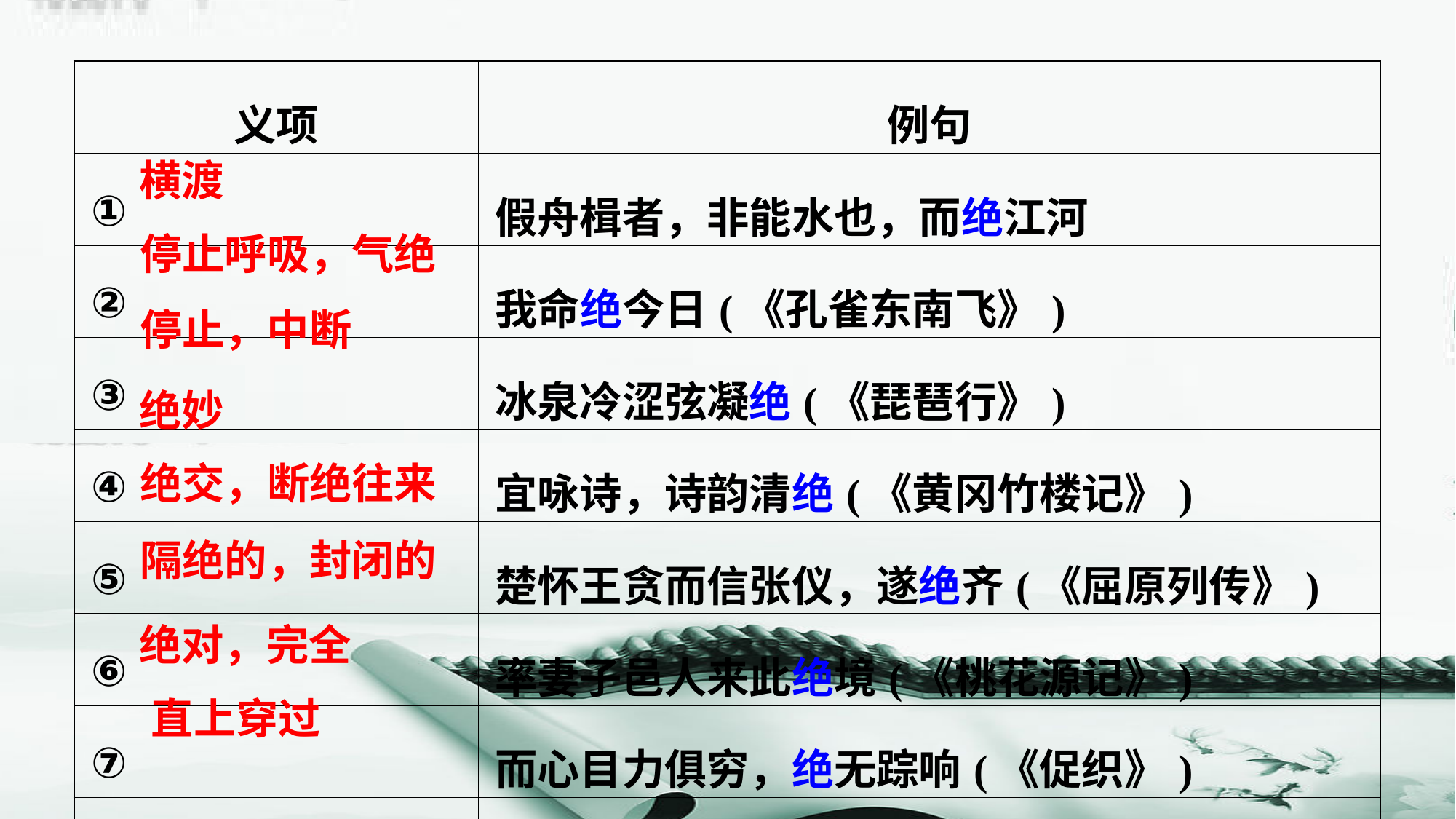

| 义项 | 例句 |
| --- | --- |
| ① | 假舟楫者，非能水也，而绝江河 |
| ② | 我命绝今日(《孔雀东南飞》) |
| ③ | 冰泉冷涩弦凝绝(《琵琶行》) |
| ④ | 宜咏诗，诗韵清绝(《黄冈竹楼记》) |
| ⑤ | 楚怀王贪而信张仪，遂绝齐(《屈原列传》) |
| ⑥ | 率妻子邑人来此绝境(《桃花源记》) |
| ⑦ | 而心目力俱穷，绝无踪响(《促织》) |
| ⑧ | 绝云气，负青天(《逍遥游》) |
横渡
停止呼吸，气绝
停止，中断
绝妙
绝交，断绝往来
隔绝的，封闭的
绝对，完全
直上穿过